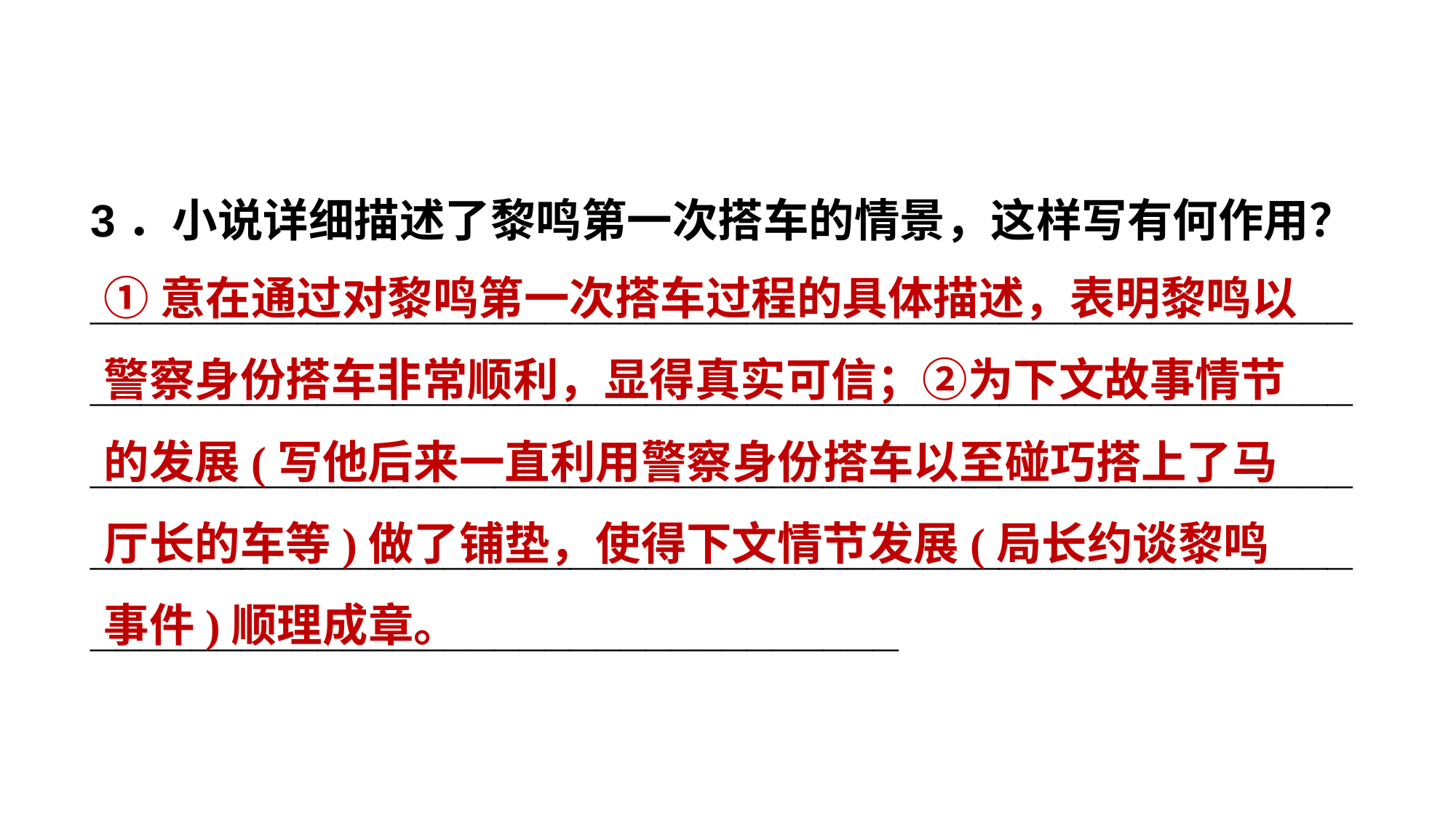

3．小说详细描述了黎鸣第一次搭车的情景，这样写有何作用？ ________________________________________________________________________________________________________________________________________________________________________________________________________________________________________
①意在通过对黎鸣第一次搭车过程的具体描述，表明黎鸣以警察身份搭车非常顺利，显得真实可信；②为下文故事情节的发展(写他后来一直利用警察身份搭车以至碰巧搭上了马厅长的车等)做了铺垫，使得下文情节发展(局长约谈黎鸣事件)顺理成章。